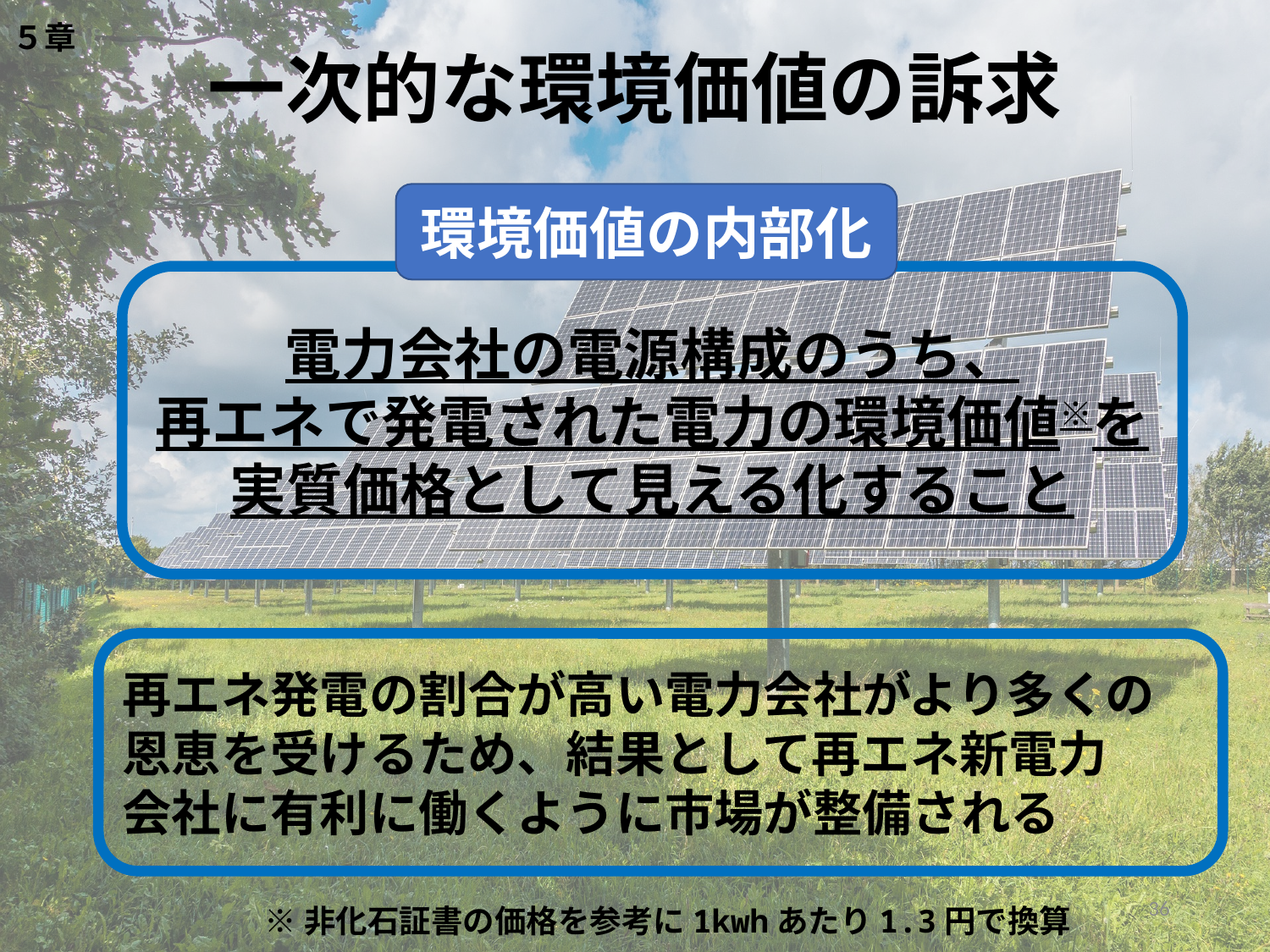

# 一次的な環境価値の訴求
５章
環境価値の内部化
電力会社の電源構成のうち、
再エネで発電された電力の環境価値※を
実質価格として見える化すること
再エネ発電の割合が高い電力会社がより多くの恩恵を受けるため、結果として再エネ新電力
会社に有利に働くように市場が整備される
36
※非化石証書の価格を参考に1kwhあたり1.3円で換算